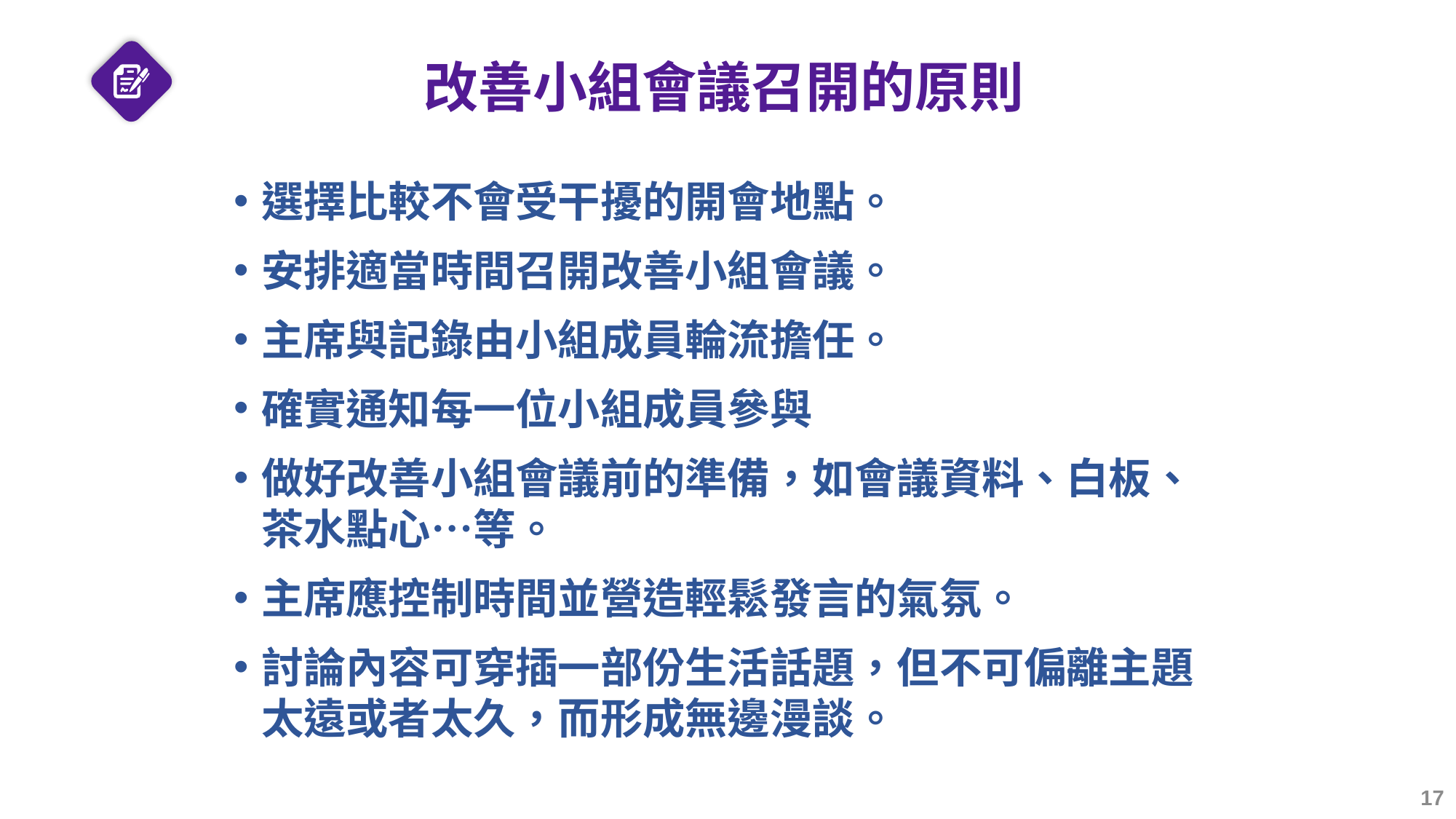

# 改善小組會議召開的原則
選擇比較不會受干擾的開會地點。
安排適當時間召開改善小組會議。
主席與記錄由小組成員輪流擔任。
確實通知每一位小組成員參與
做好改善小組會議前的準備，如會議資料、白板、茶水點心…等。
主席應控制時間並營造輕鬆發言的氣氛。
討論內容可穿插一部份生活話題，但不可偏離主題太遠或者太久，而形成無邊漫談。
17